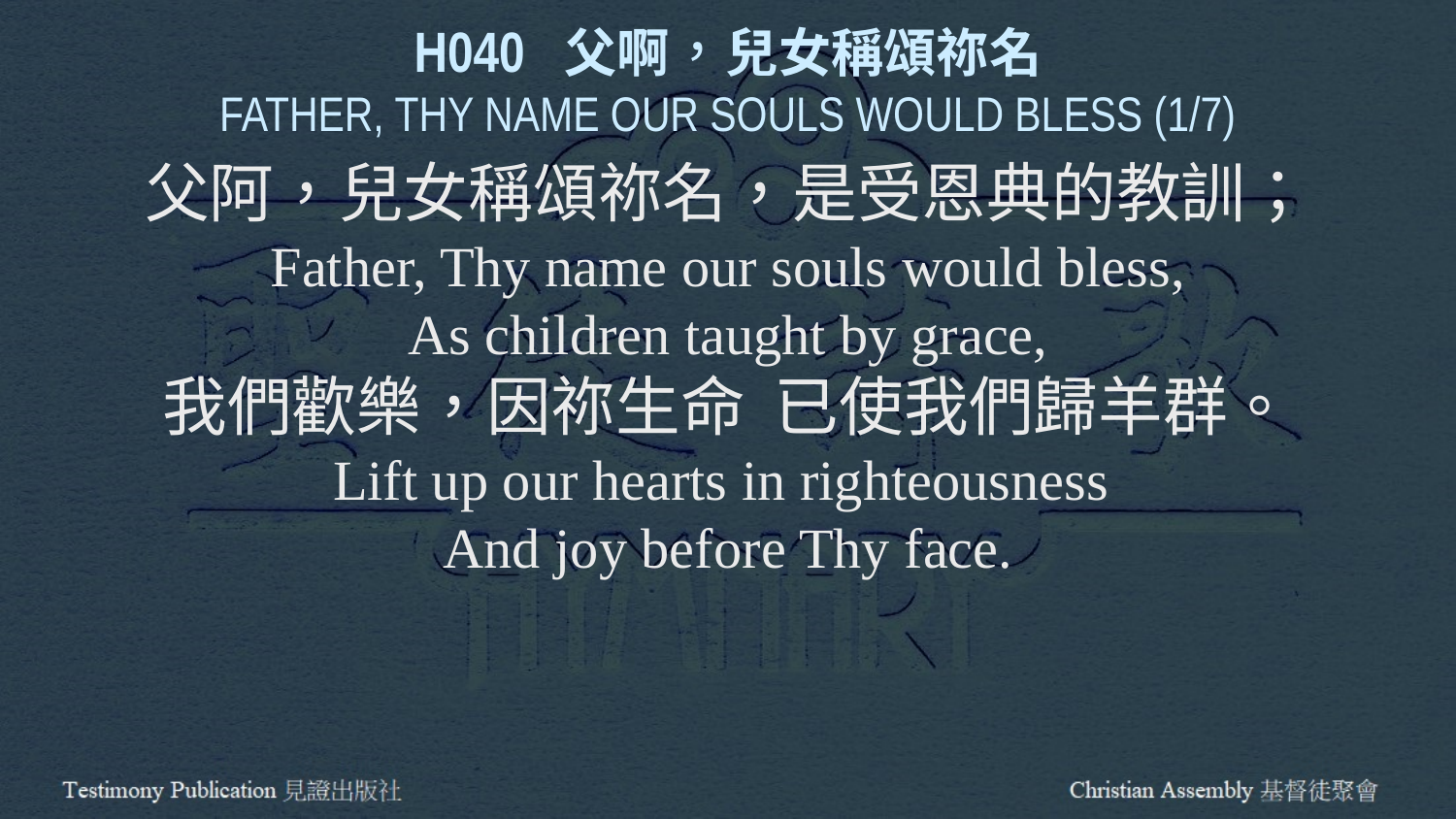

H040  父啊，兒女稱頌祢名
FATHER, THY NAME OUR SOULS WOULD BLESS (1/7)
父阿，兒女稱頌祢名，是受恩典的教訓；
Father, Thy name our souls would bless,
As children taught by grace,
我們歡樂，因祢生命  已使我們歸羊群。
Lift up our hearts in righteousness
And joy before Thy face.